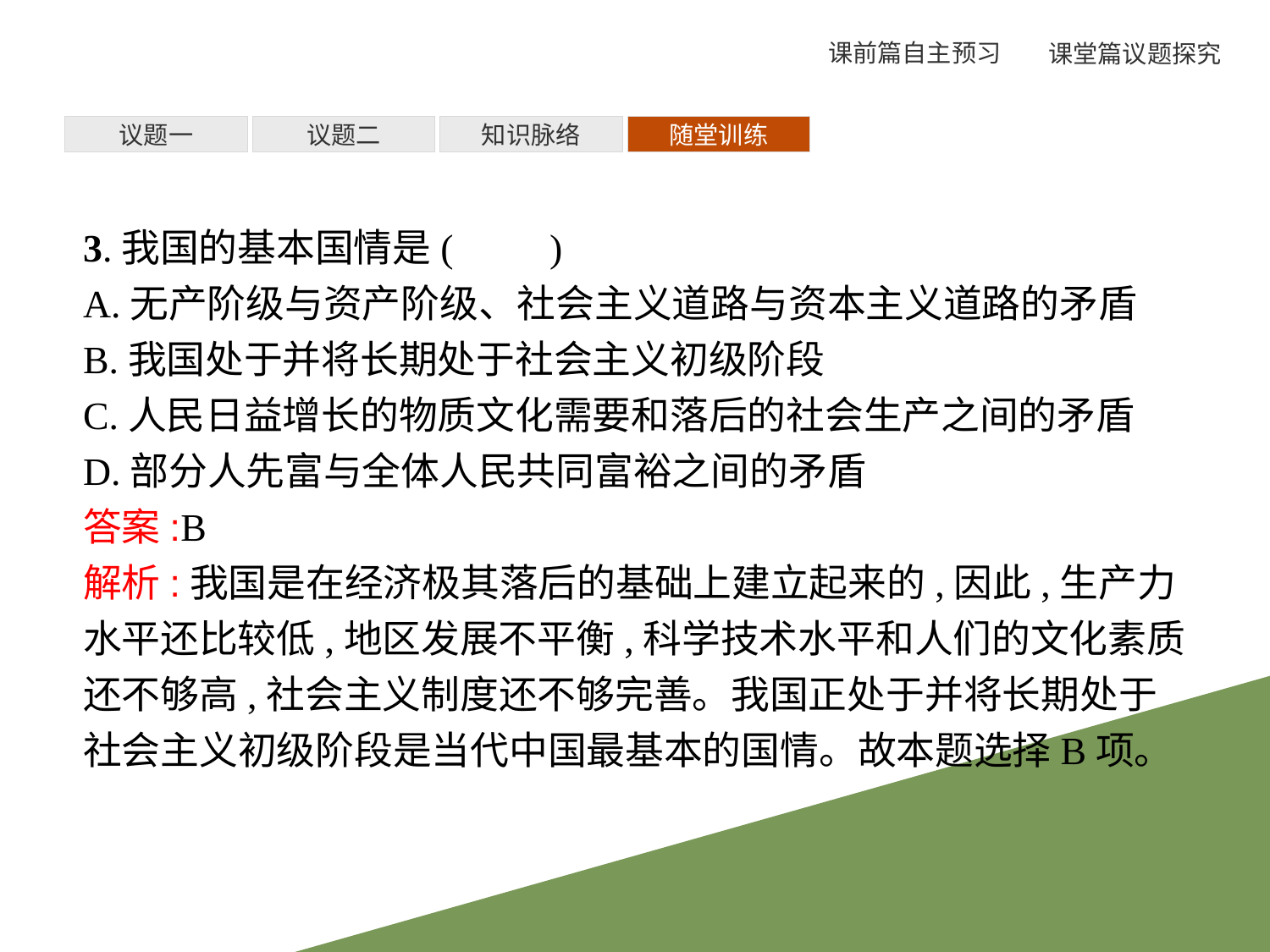

议题一
议题二
知识脉络
随堂训练
3.我国的基本国情是(　　)
A.无产阶级与资产阶级、社会主义道路与资本主义道路的矛盾
B.我国处于并将长期处于社会主义初级阶段
C.人民日益增长的物质文化需要和落后的社会生产之间的矛盾
D.部分人先富与全体人民共同富裕之间的矛盾
答案:B
解析:我国是在经济极其落后的基础上建立起来的,因此,生产力水平还比较低,地区发展不平衡,科学技术水平和人们的文化素质还不够高,社会主义制度还不够完善。我国正处于并将长期处于社会主义初级阶段是当代中国最基本的国情。故本题选择B项。